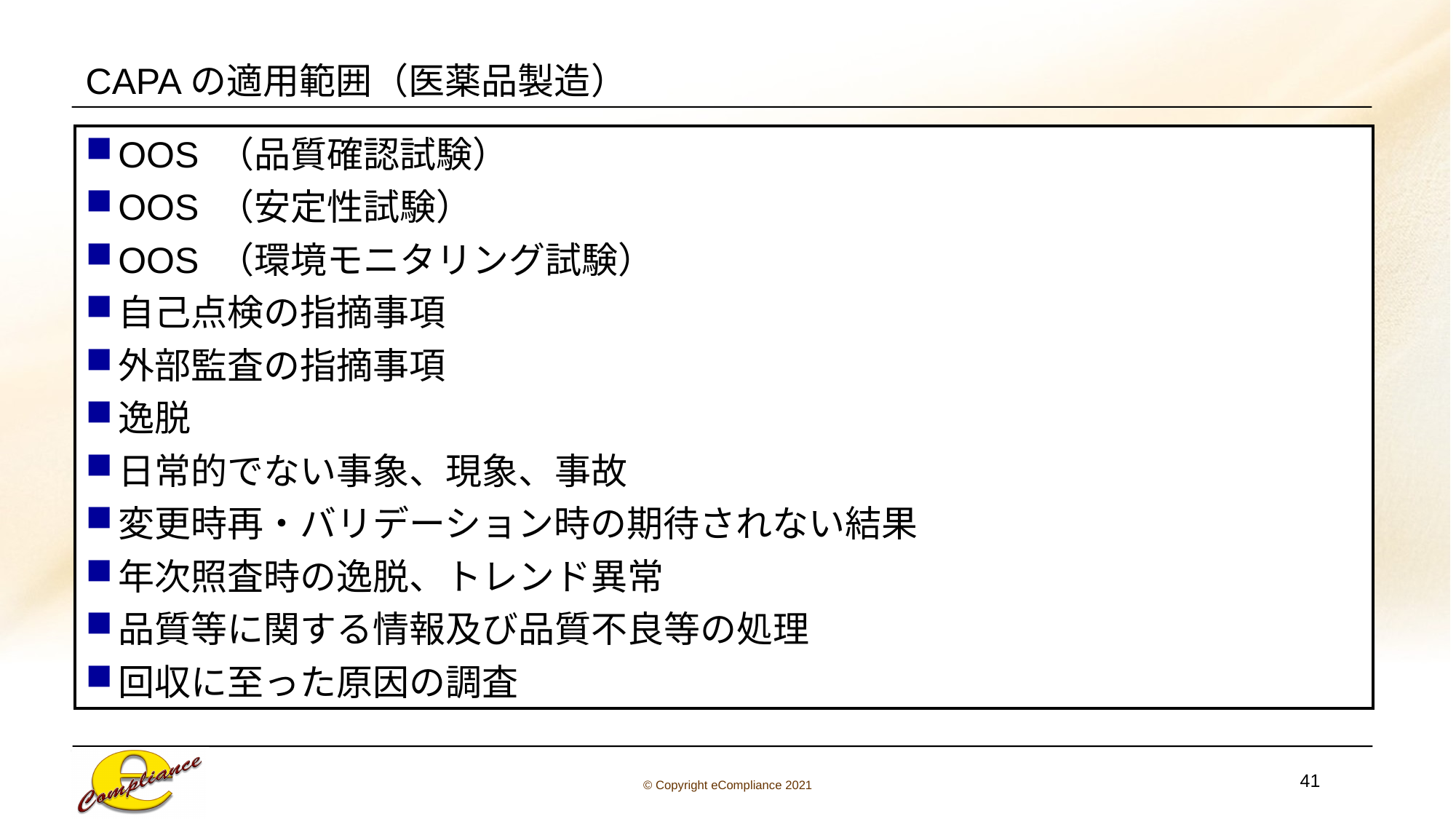

# CAPAの適用範囲（医薬品製造）
OOS （品質確認試験）
OOS （安定性試験）
OOS （環境モニタリング試験）
自己点検の指摘事項
外部監査の指摘事項
逸脱
日常的でない事象、現象、事故
変更時再・バリデーション時の期待されない結果
年次照査時の逸脱、トレンド異常
品質等に関する情報及び品質不良等の処理
回収に至った原因の調査